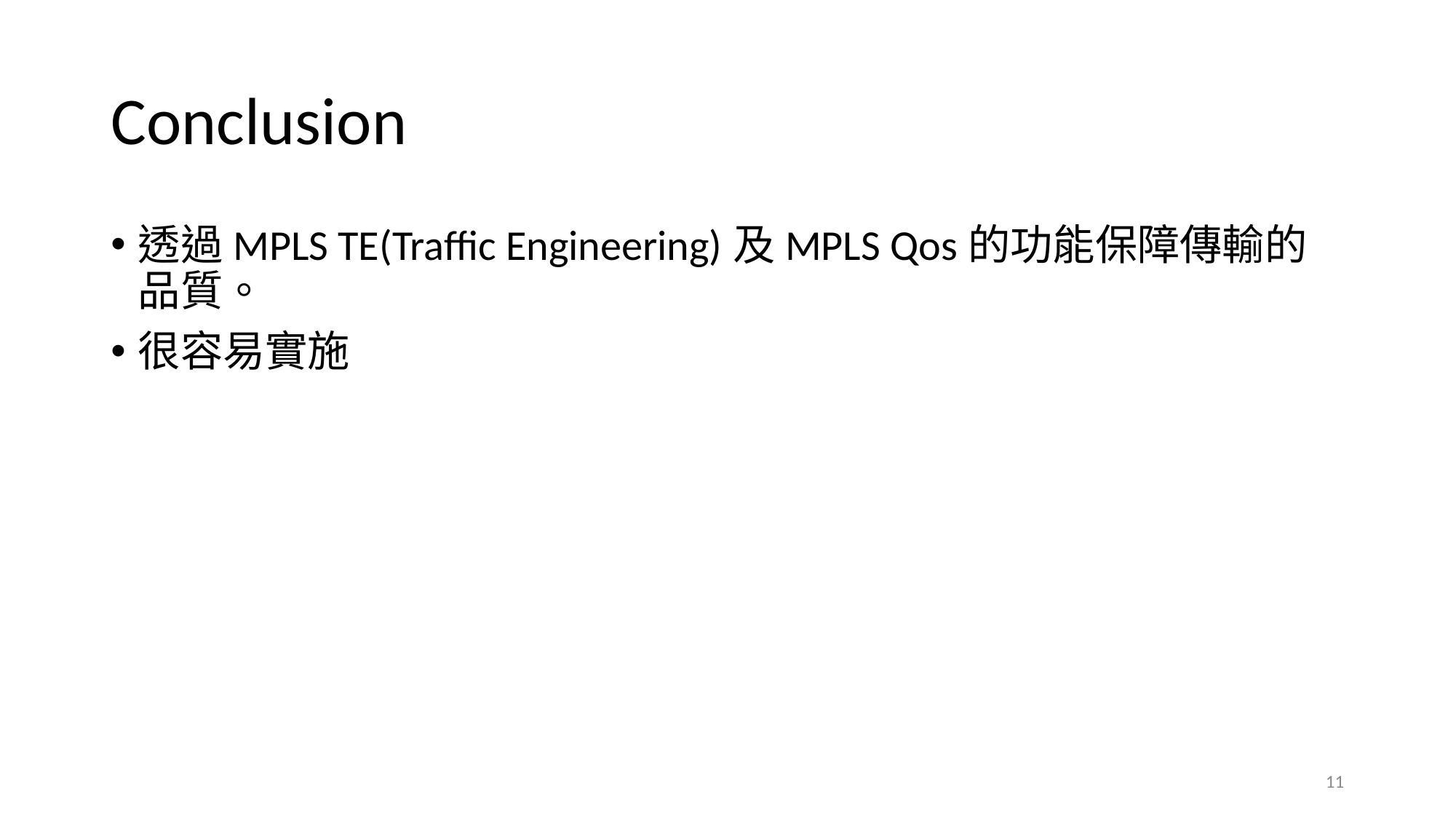

# Conclusion
透過MPLS TE(Traffic Engineering)及MPLS Qos的功能保障傳輸的品質。
很容易實施
11